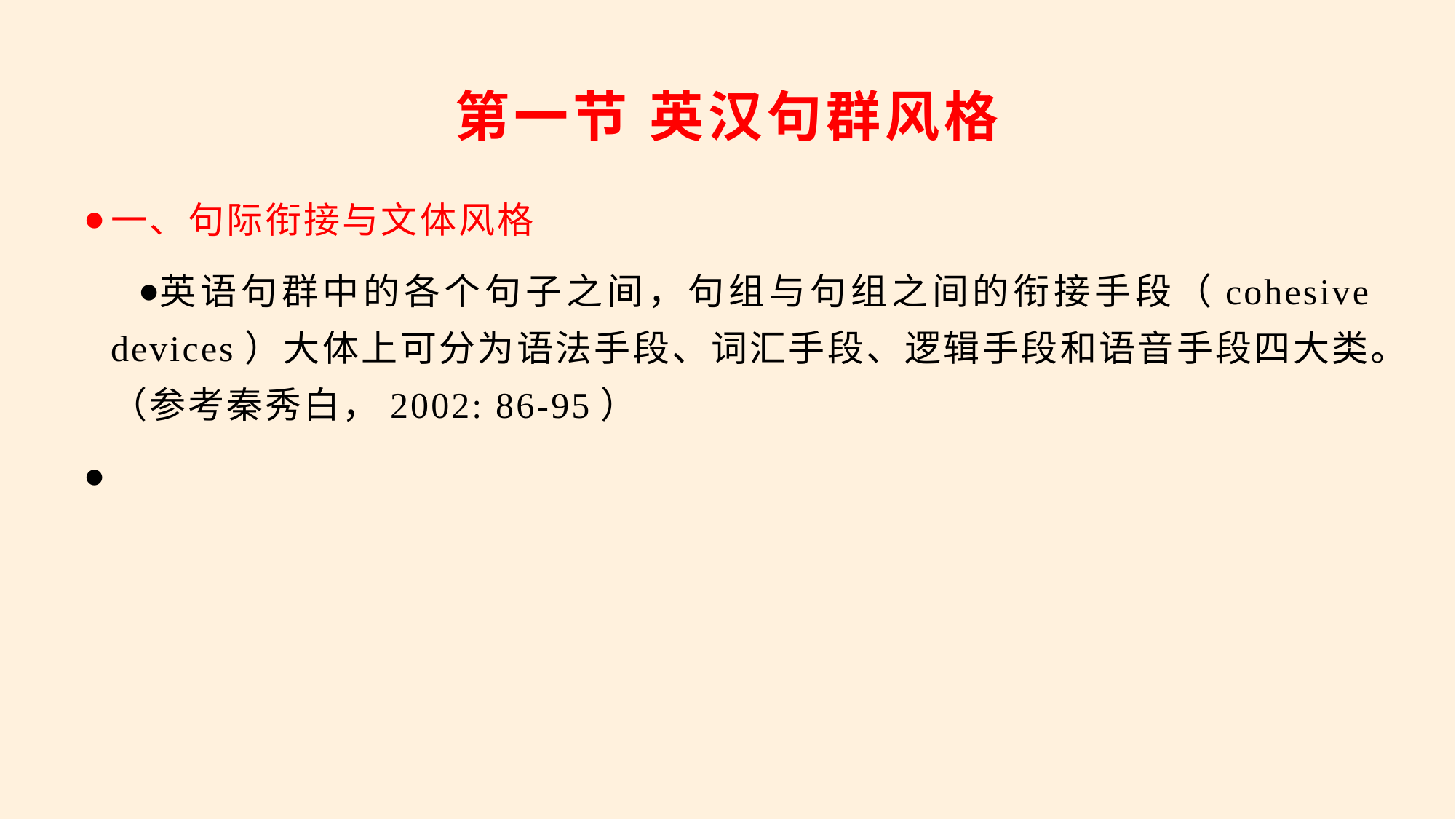

# 第一节 英汉句群风格
一、句际衔接与文体风格
英语句群中的各个句子之间，句组与句组之间的衔接手段（cohesive devices）大体上可分为语法手段、词汇手段、逻辑手段和语音手段四大类。（参考秦秀白，2002: 86-95）